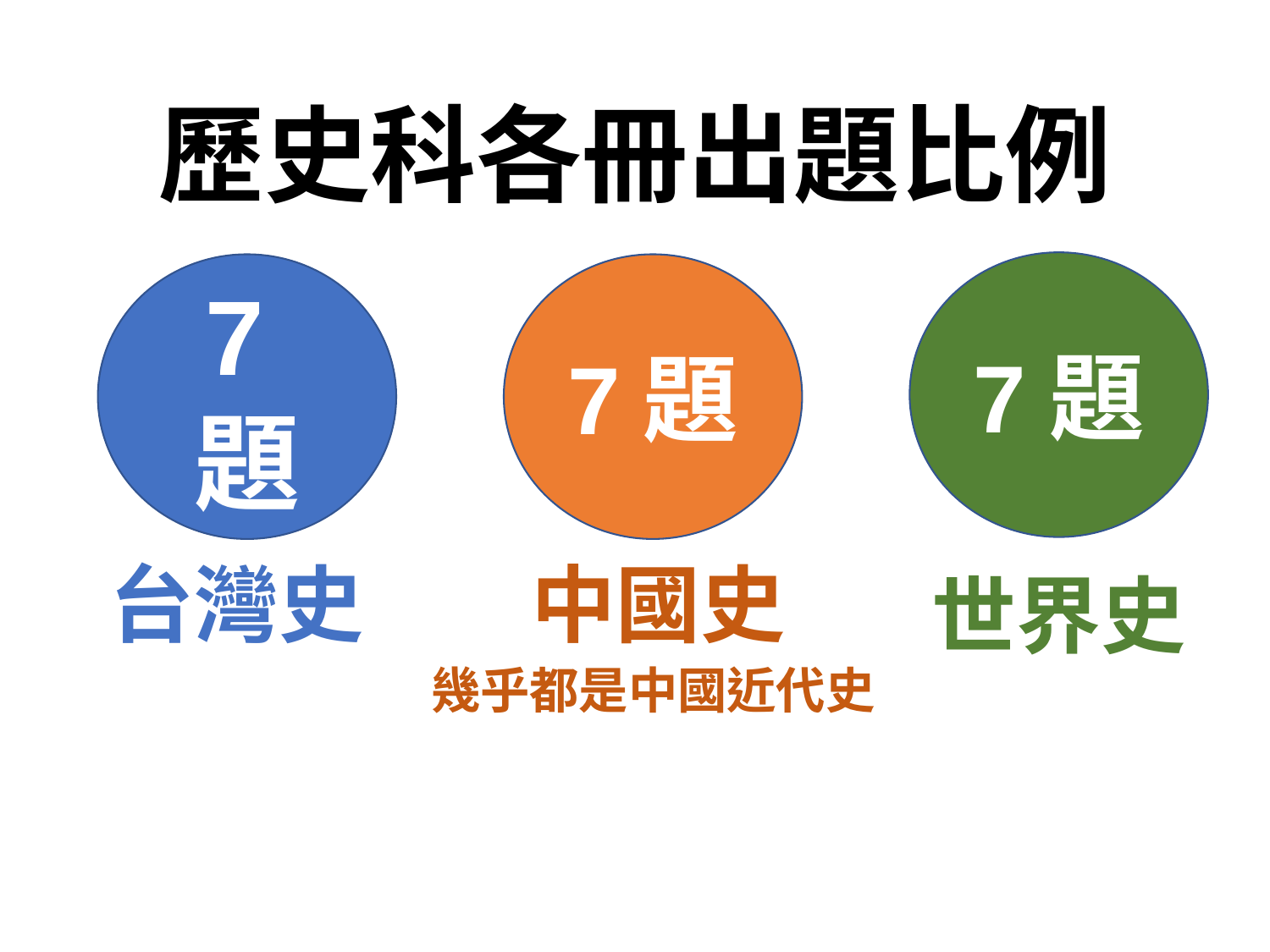

# 歷史科各冊出題比例
7題
7題
7題
台灣史
中國史
世界史
幾乎都是中國近代史